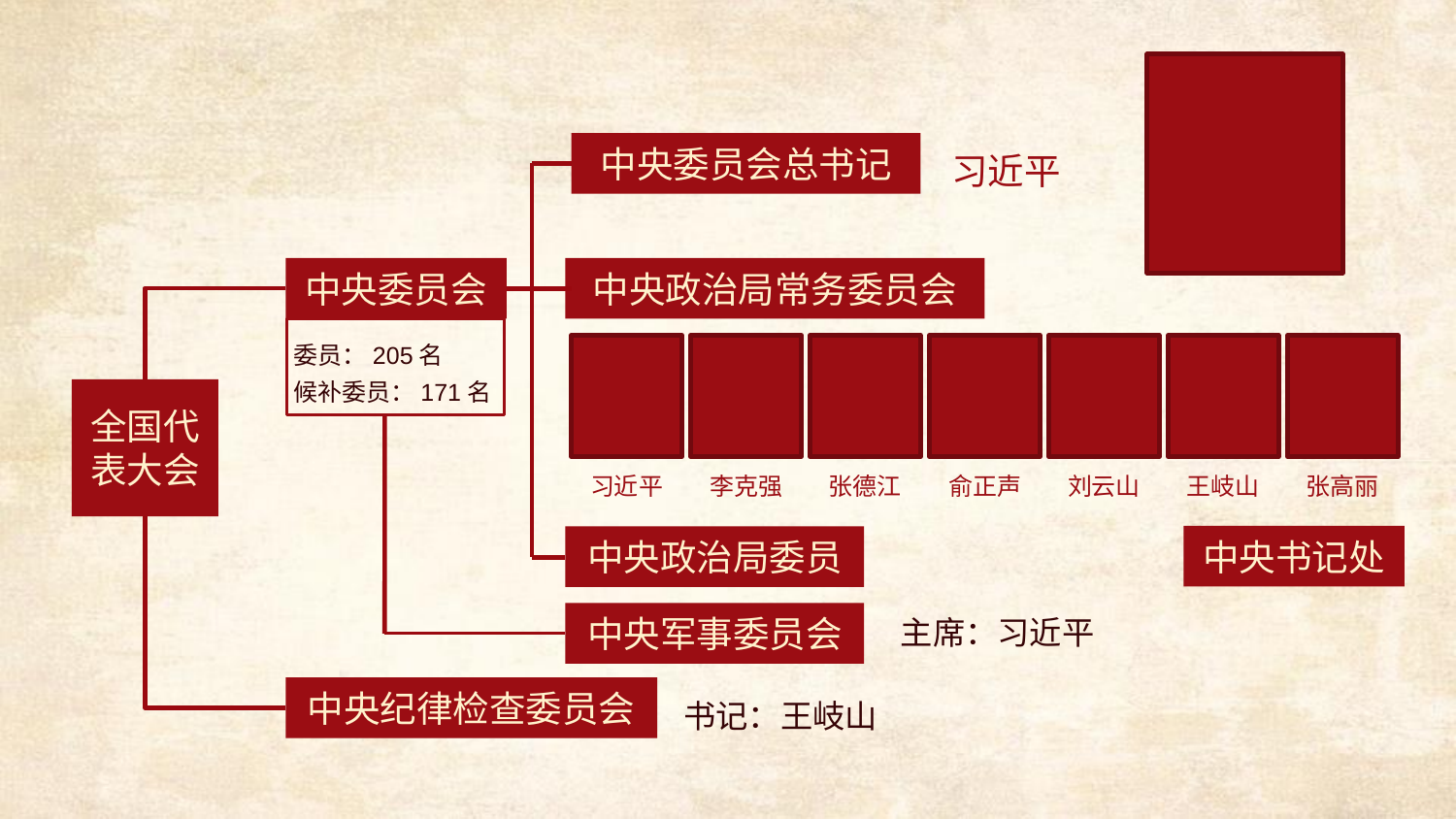

中央委员会总书记
习近平
中央委员会
中央政治局常务委员会

委员：205名

候补委员：171名
全国代表大会
习近平
李克强
张德江
俞正声
刘云山
王岐山
张高丽
中央书记处
中央政治局委员
中央军事委员会
主席：习近平
中央纪律检查委员会
书记：王岐山